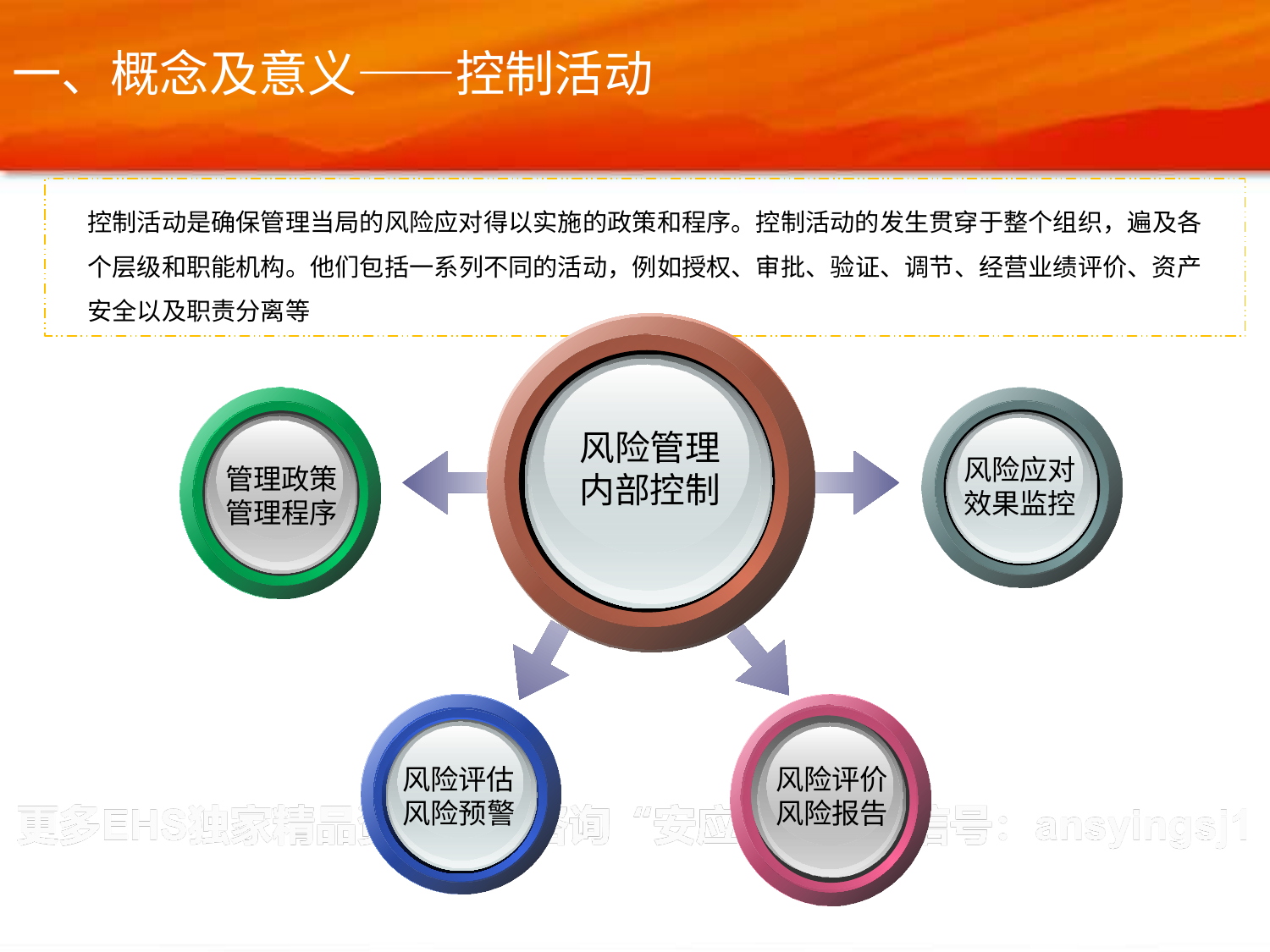

一、概念及意义——控制活动

控制活动是确保管理当局的风险应对得以实施的政策和程序。控制活动的发生贯穿于整个组织，遍及各个层级和职能机构。他们包括一系列不同的活动，例如授权、审批、验证、调节、经营业绩评价、资产安全以及职责分离等

风险管理
内部控制

管理政策
管理程序

风险应对
效果监控

风险评估
风险预警

风险评价
风险报告